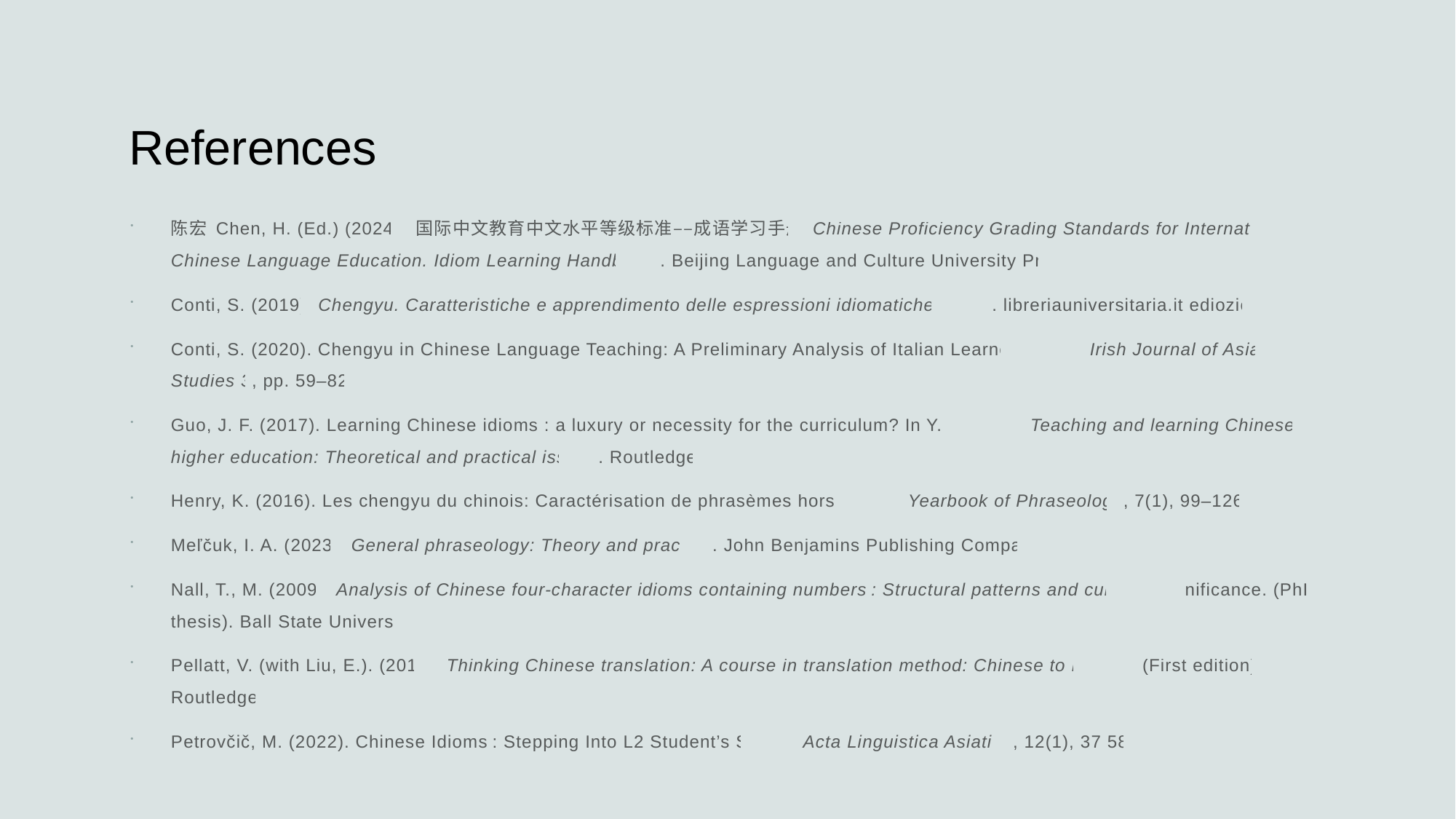

# References
陈宏 Chen, H. (Ed.) (2024). 国际中文教育中文水平等级标准––成语学习手册 Chinese Proficiency Grading Standards for International Chinese Language Education. Idiom Learning Handbook . Beijing Language and Culture University Press.
Conti, S. (2019). Chengyu. Caratteristiche e apprendimento delle espressioni idiomatiche cinesi. libreriauniversitaria.it ediozioni.
Conti, S. (2020). Chengyu in Chinese Language Teaching: A Preliminary Analysis of Italian Learners’ Data. Irish Journal of Asian Studies 3, pp. 59–82.
Guo, J. F. (2017). Learning Chinese idioms : a luxury or necessity for the curriculum? In Y. Lu (Ed.), Teaching and learning Chinese in higher education: Theoretical and practical issues. Routledge.
Henry, K. (2016). Les chengyu du chinois: Caractérisation de phrasèmes hors norme. Yearbook of Phraseology, 7(1), 99–126.
Meľčuk, I. A. (2023). General phraseology: Theory and practice. John Benjamins Publishing Company.
Nall, T., M. (2009). Analysis of Chinese four-character idioms containing numbers : Structural patterns and cultural siginificance. (PhD thesis). Ball State University.
Pellatt, V. (with Liu, E.). (2010). Thinking Chinese translation: A course in translation method: Chinese to English (First edition). Routledge.
Petrovčič, M. (2022). Chinese Idioms : Stepping Into L2 Student’s Shoes. Acta Linguistica Asiatica, 12(1), 37 58.